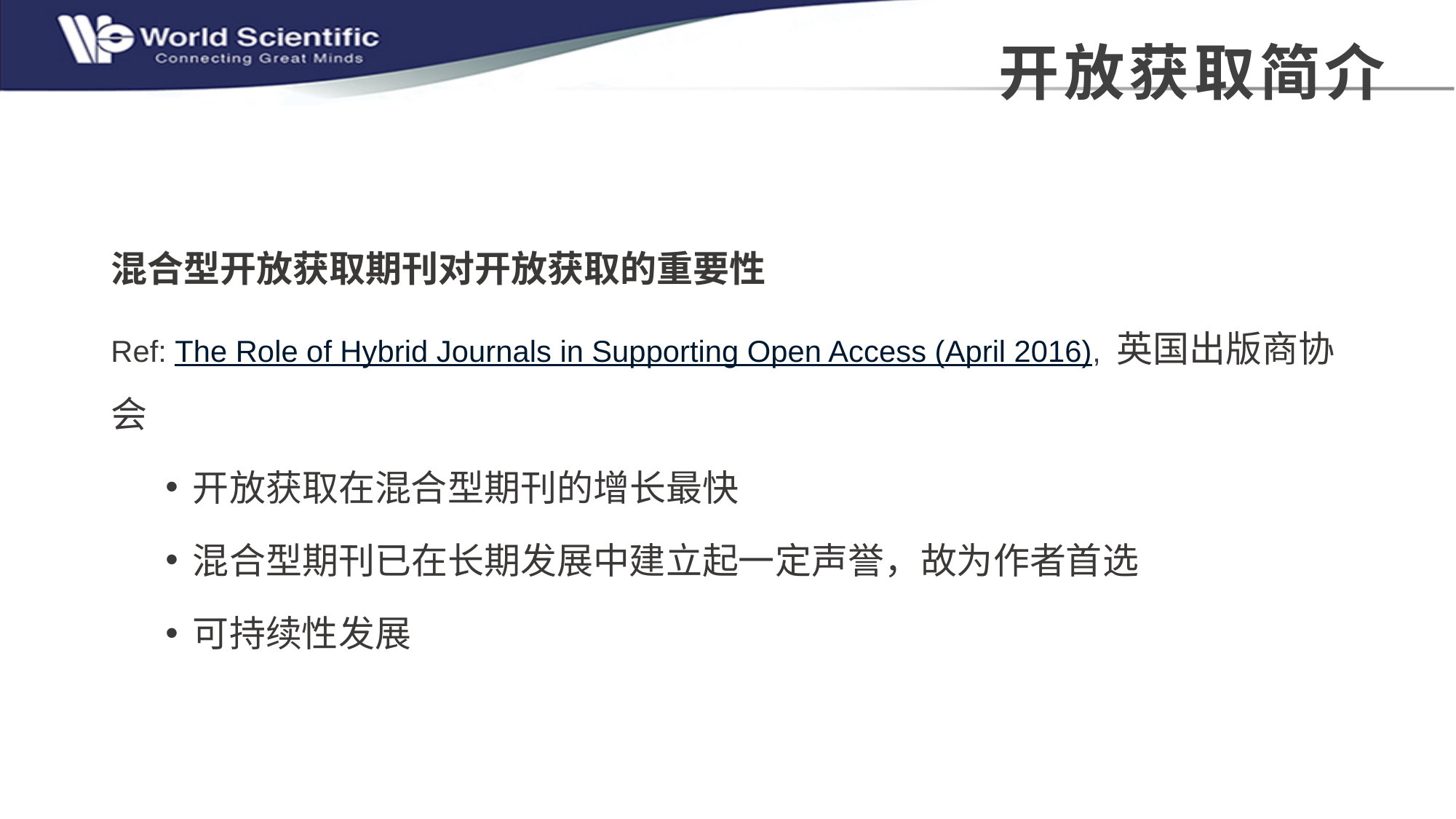

开放获取简介

混合型开放获取期刊对开放获取的重要性
Ref: The Role of Hybrid Journals in Supporting Open Access (April 2016), 英国出版商协会
开放获取在混合型期刊的增长最快
混合型期刊已在长期发展中建立起一定声誉，故为作者首选
可持续性发展